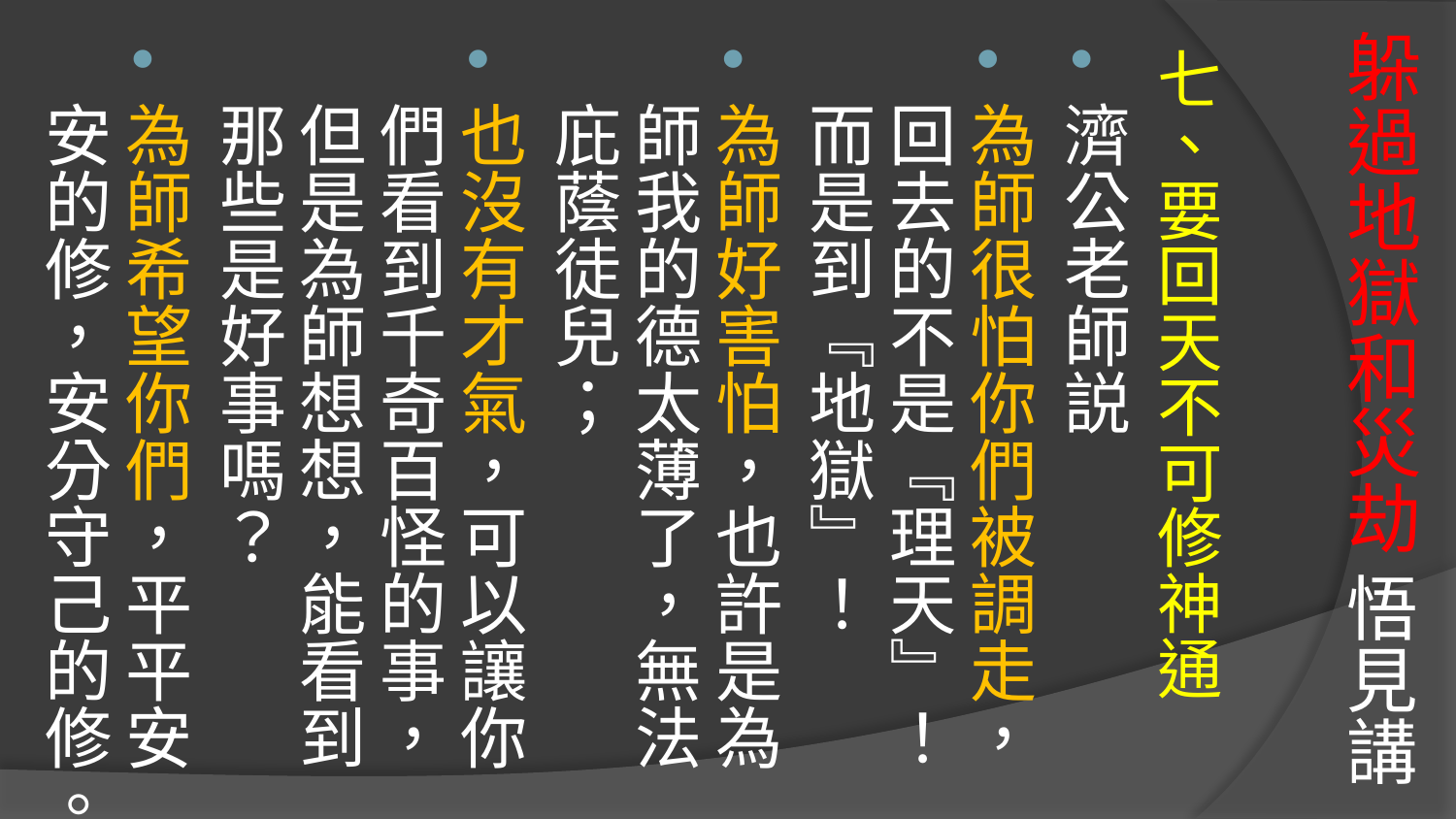

# 躲過地獄和災劫 悟見講
七、要回天不可修神通
濟公老師説
為師很怕你們被調走，回去的不是『理天』！而是到『地獄』！
為師好害怕，也許是為師我的德太薄了，無法庇蔭徒兒；
也沒有才氣，可以讓你們看到千奇百怪的事，但是為師想想，能看到那些是好事嗎？
為師希望你們，平平安安的修，安分守己的修。